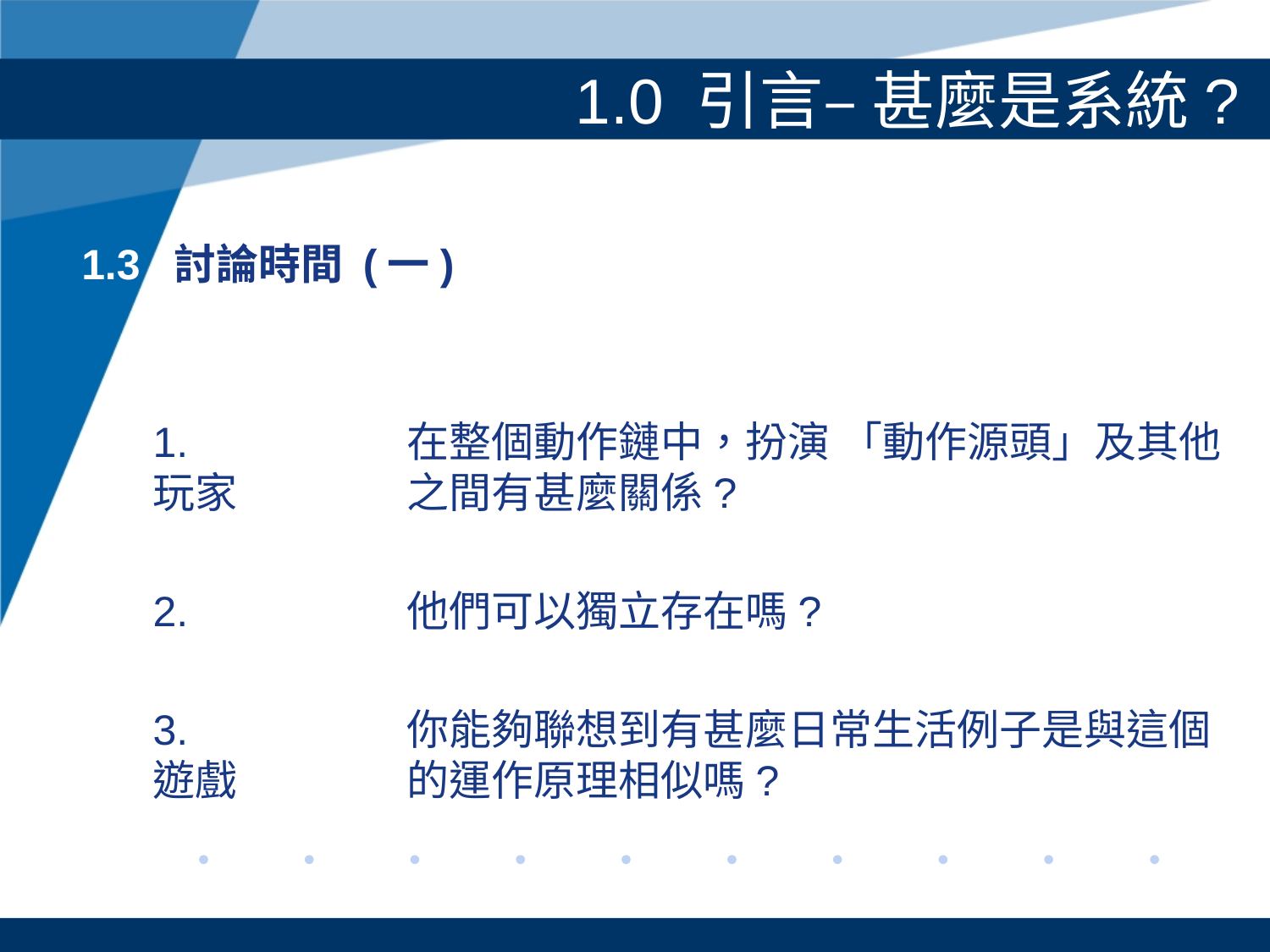

# 1.0 引言– 甚麼是系統?
1.3  討論時間 (一)

	1.		在整個動作鏈中，扮演 「動作源頭」及其他玩家		之間有甚麼關係?

	2.		他們可以獨立存在嗎?

	3. 		你能夠聯想到有甚麼日常生活例子是與這個遊戲		的運作原理相似嗎?